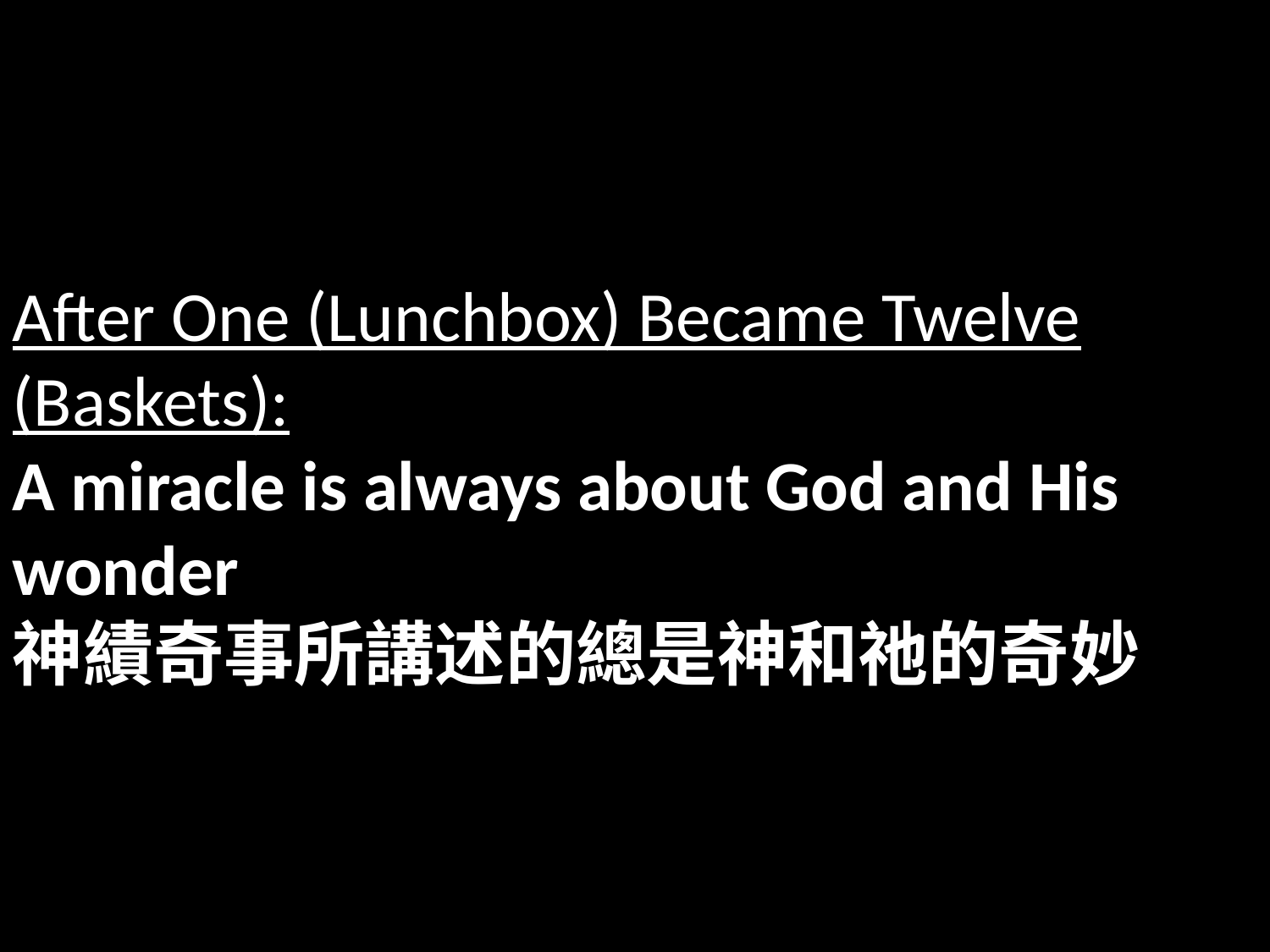

After One (Lunchbox) Became Twelve (Baskets):
A miracle is always about God and His wonder
神績奇事所講述的總是神和祂的奇妙